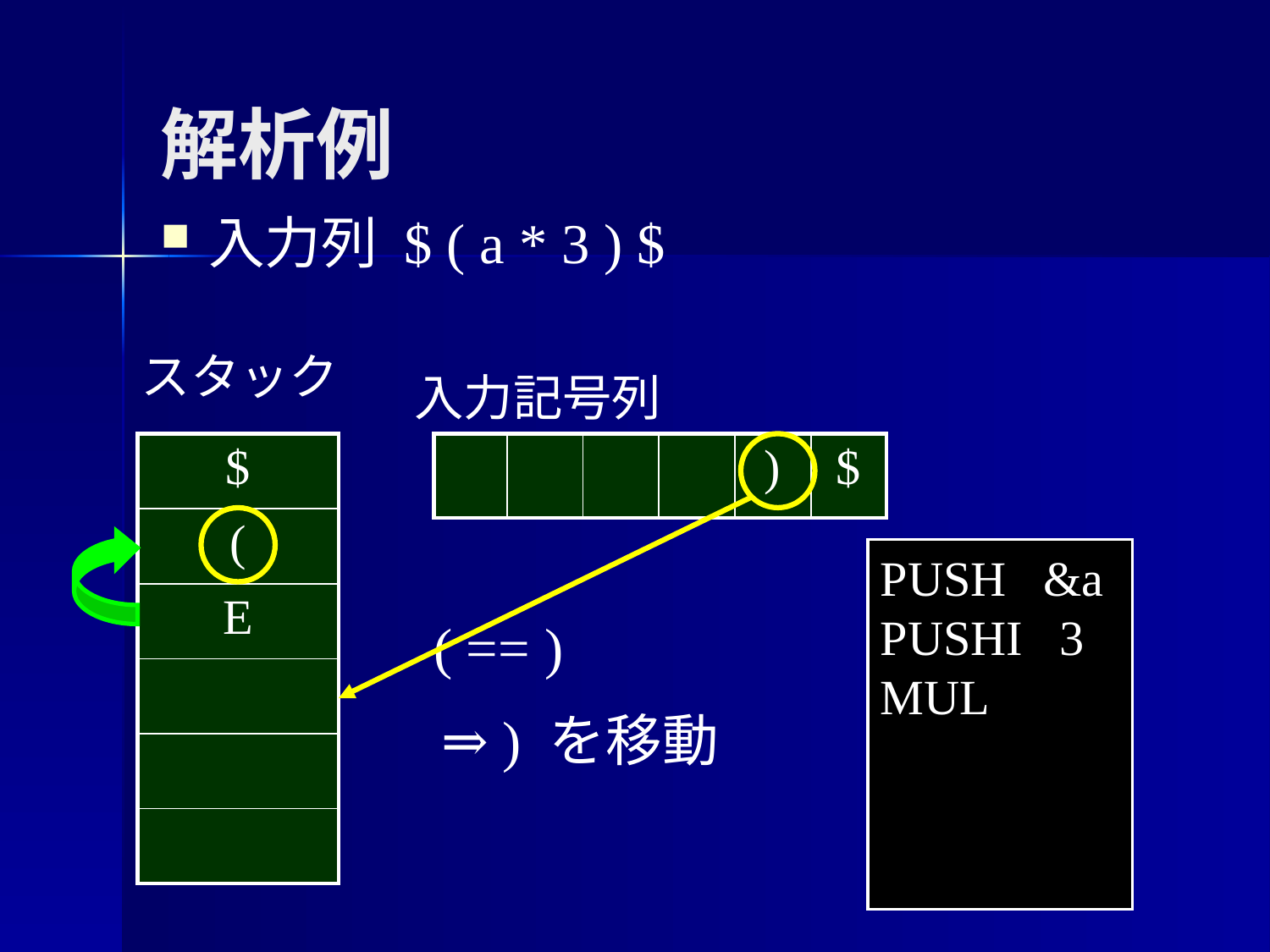

# 解析例
入力列 $ ( a * 3 ) $
スタック
入力記号列
| $ |
| --- |
| ( |
| E |
|  |
|  |
|  |
|  |  |  |  | ) | $ |
| --- | --- | --- | --- | --- | --- |

PUSH   &a
PUSHI   3
MUL

( == )
⇒ ) を移動